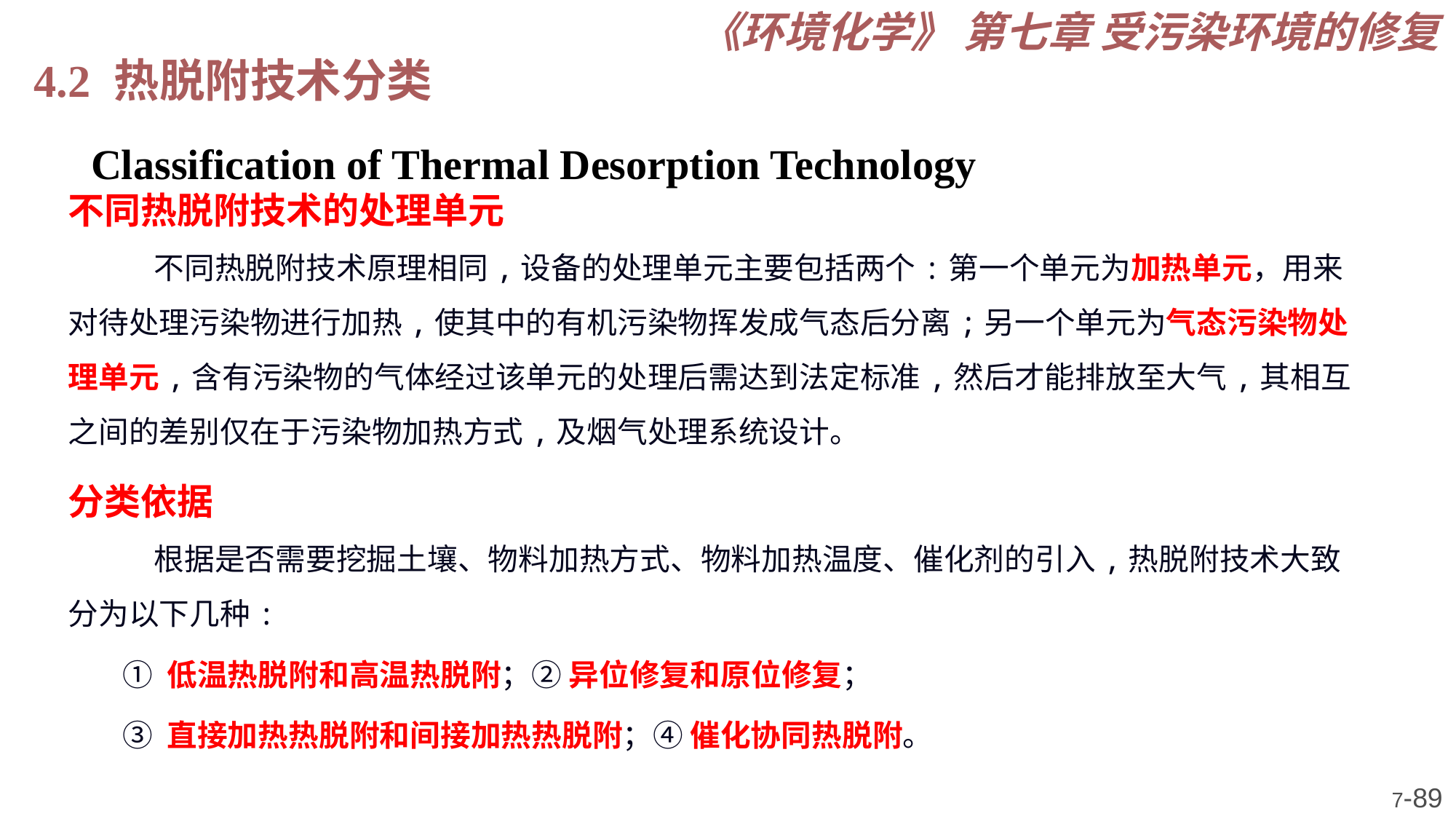

《环境化学》 第七章 受污染环境的修复
4.2 热脱附技术分类
     Classification of Thermal Desorption Technology

不同热脱附技术的处理单元
不同热脱附技术原理相同,设备的处理单元主要包括两个:第一个单元为加热单元，用来对待处理污染物进行加热,使其中的有机污染物挥发成气态后分离;另一个单元为气态污染物处理单元,含有污染物的气体经过该单元的处理后需达到法定标准,然后才能排放至大气,其相互之间的差别仅在于污染物加热方式,及烟气处理系统设计。
分类依据
根据是否需要挖掘土壤、物料加热方式、物料加热温度、催化剂的引入,热脱附技术大致分为以下几种:
① 低温热脱附和高温热脱附；② 异位修复和原位修复；
③ 直接加热热脱附和间接加热热脱附；④ 催化协同热脱附。

7-89